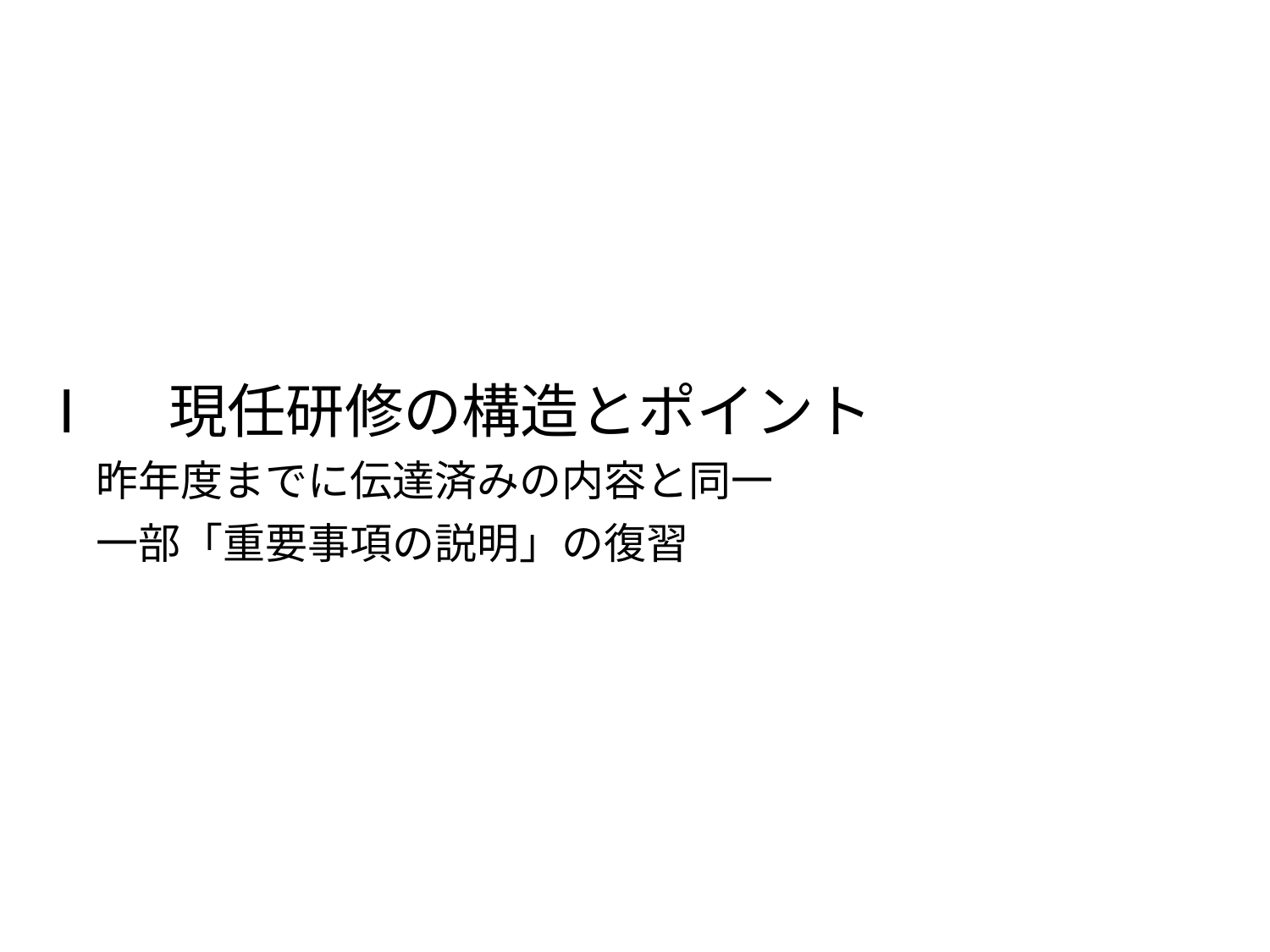

# Ⅰ　現任研修の構造とポイント 　昨年度までに伝達済みの内容と同一 　一部「重要事項の説明」の復習